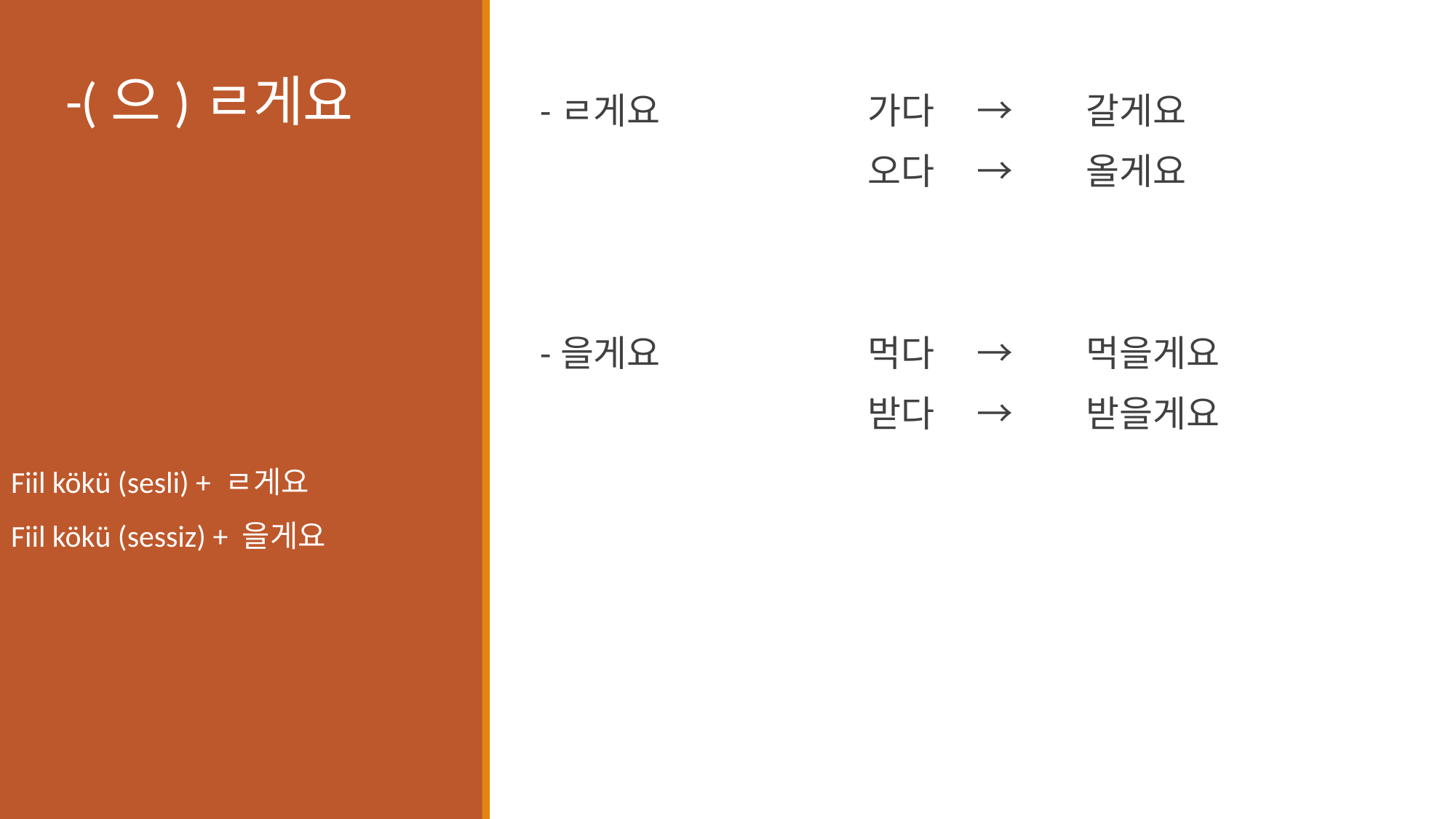

# -(으)ㄹ게요
-ㄹ게요		가다 	→ 	갈게요
			오다 	→ 	올게요

-을게요		먹다 	→ 	먹을게요
			받다 	→ 	받을게요

Fiil kökü (sesli) + ㄹ게요
Fiil kökü (sessiz) + 을게요